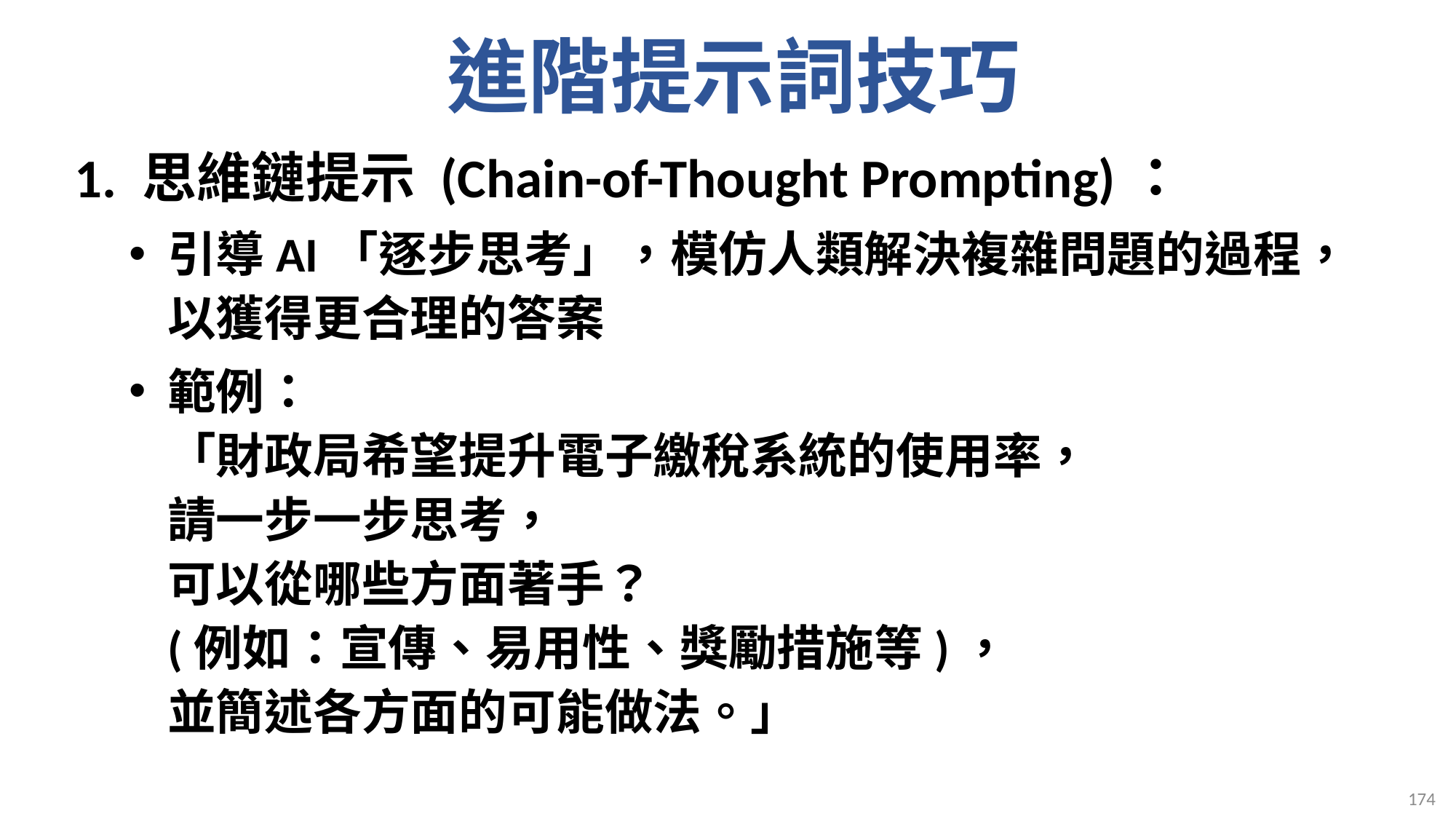

# 進階提示詞技巧
1. 思維鏈提示 (Chain-of-Thought Prompting)：
引導AI「逐步思考」，模仿人類解決複雜問題的過程，以獲得更合理的答案
範例：
「財政局希望提升電子繳稅系統的使用率，
請一步一步思考，
可以從哪些方面著手？
(例如：宣傳、易用性、獎勵措施等)，
並簡述各方面的可能做法。」

174